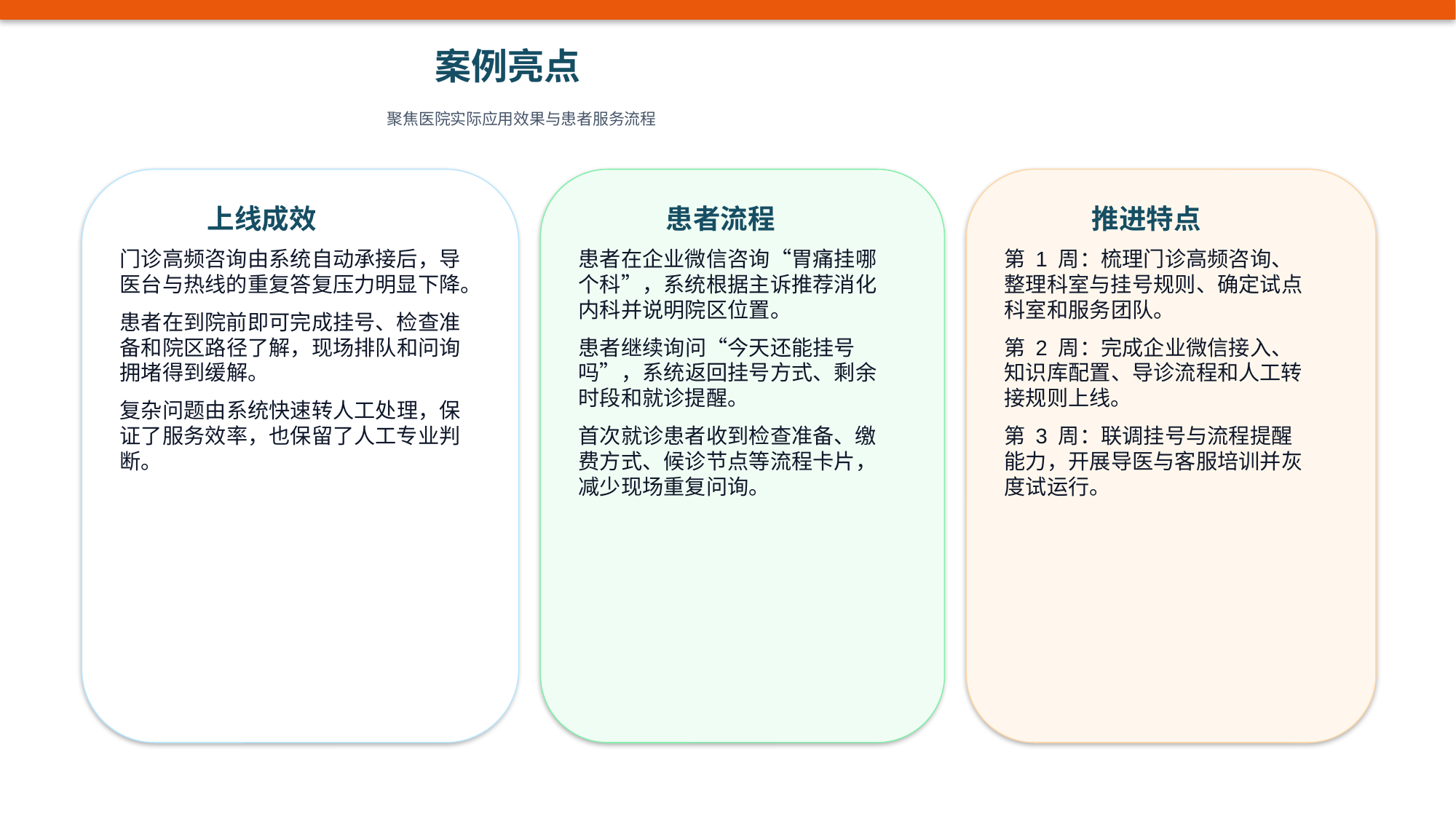

案例亮点
聚焦医院实际应用效果与患者服务流程

上线成效
患者流程
推进特点
门诊高频咨询由系统自动承接后，导医台与热线的重复答复压力明显下降。
患者在到院前即可完成挂号、检查准备和院区路径了解，现场排队和问询拥堵得到缓解。
复杂问题由系统快速转人工处理，保证了服务效率，也保留了人工专业判断。
患者在企业微信咨询“胃痛挂哪个科”，系统根据主诉推荐消化内科并说明院区位置。
患者继续询问“今天还能挂号吗”，系统返回挂号方式、剩余时段和就诊提醒。
首次就诊患者收到检查准备、缴费方式、候诊节点等流程卡片，减少现场重复问询。
第 1 周：梳理门诊高频咨询、整理科室与挂号规则、确定试点科室和服务团队。
第 2 周：完成企业微信接入、知识库配置、导诊流程和人工转接规则上线。
第 3 周：联调挂号与流程提醒能力，开展导医与客服培训并灰度试运行。